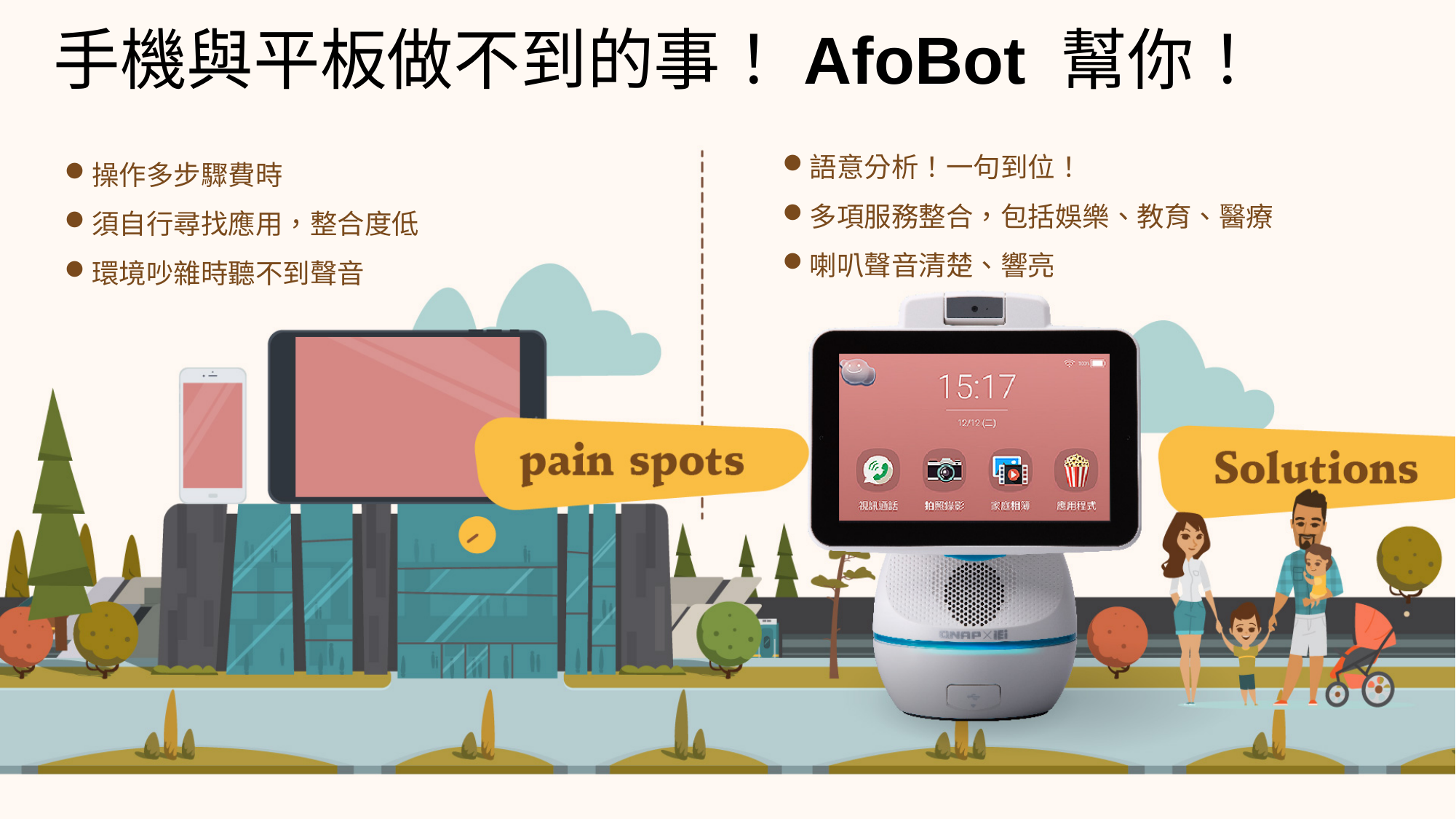

手機與平板做不到的事！AfoBot 幫你！
語意分析！一句到位！
多項服務整合，包括娛樂、教育、醫療
喇叭聲音清楚、響亮
操作多步驟費時
須自行尋找應用，整合度低
環境吵雜時聽不到聲音